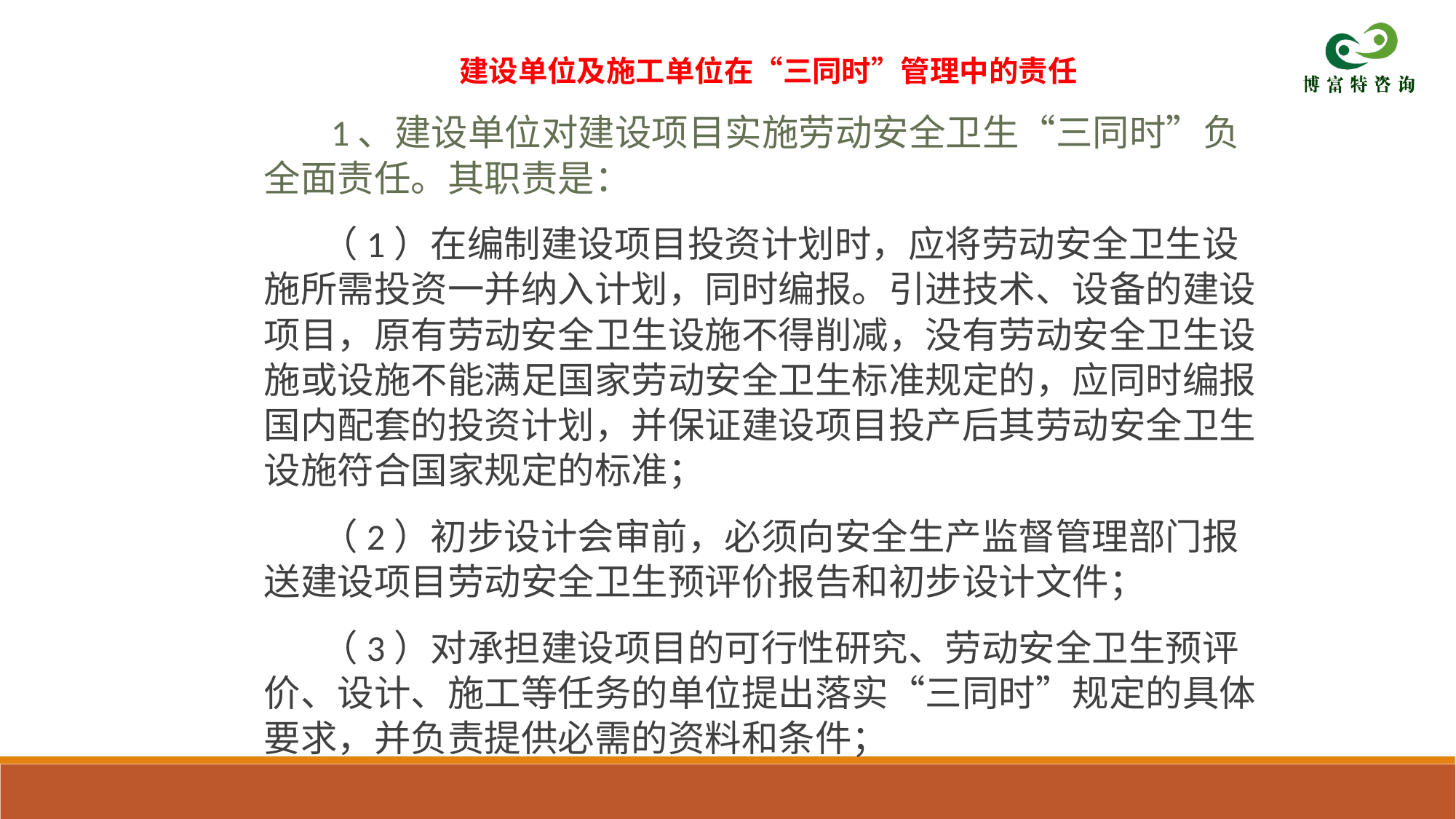

建设单位及施工单位在“三同时”管理中的责任
        1、建设单位对建设项目实施劳动安全卫生“三同时”负全面责任。其职责是：
      （1）在编制建设项目投资计划时，应将劳动安全卫生设施所需投资一并纳入计划，同时编报。引进技术、设备的建设项目，原有劳动安全卫生设施不得削减，没有劳动安全卫生设施或设施不能满足国家劳动安全卫生标准规定的，应同时编报国内配套的投资计划，并保证建设项目投产后其劳动安全卫生设施符合国家规定的标准；
      （2）初步设计会审前，必须向安全生产监督管理部门报送建设项目劳动安全卫生预评价报告和初步设计文件；
      （3）对承担建设项目的可行性研究、劳动安全卫生预评价、设计、施工等任务的单位提出落实“三同时”规定的具体要求，并负责提供必需的资料和条件；